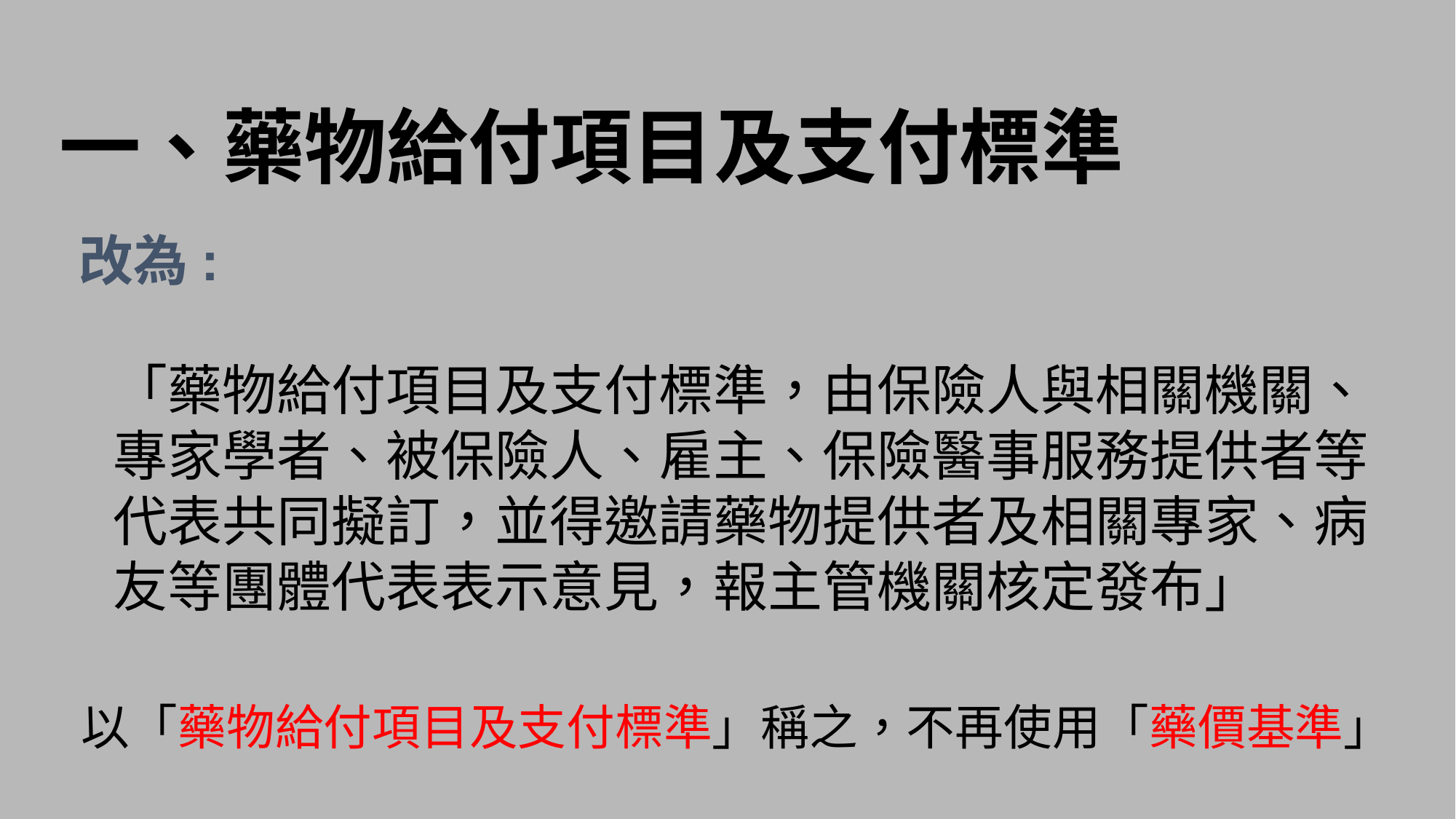

一、藥物給付項目及支付標準
改為:
「藥物給付項目及支付標準，由保險人與相關機關、專家學者、被保險人、雇主、保險醫事服務提供者等代表共同擬訂，並得邀請藥物提供者及相關專家、病友等團體代表表示意見，報主管機關核定發布」
以「藥物給付項目及支付標準」稱之，不再使用「藥價基準」